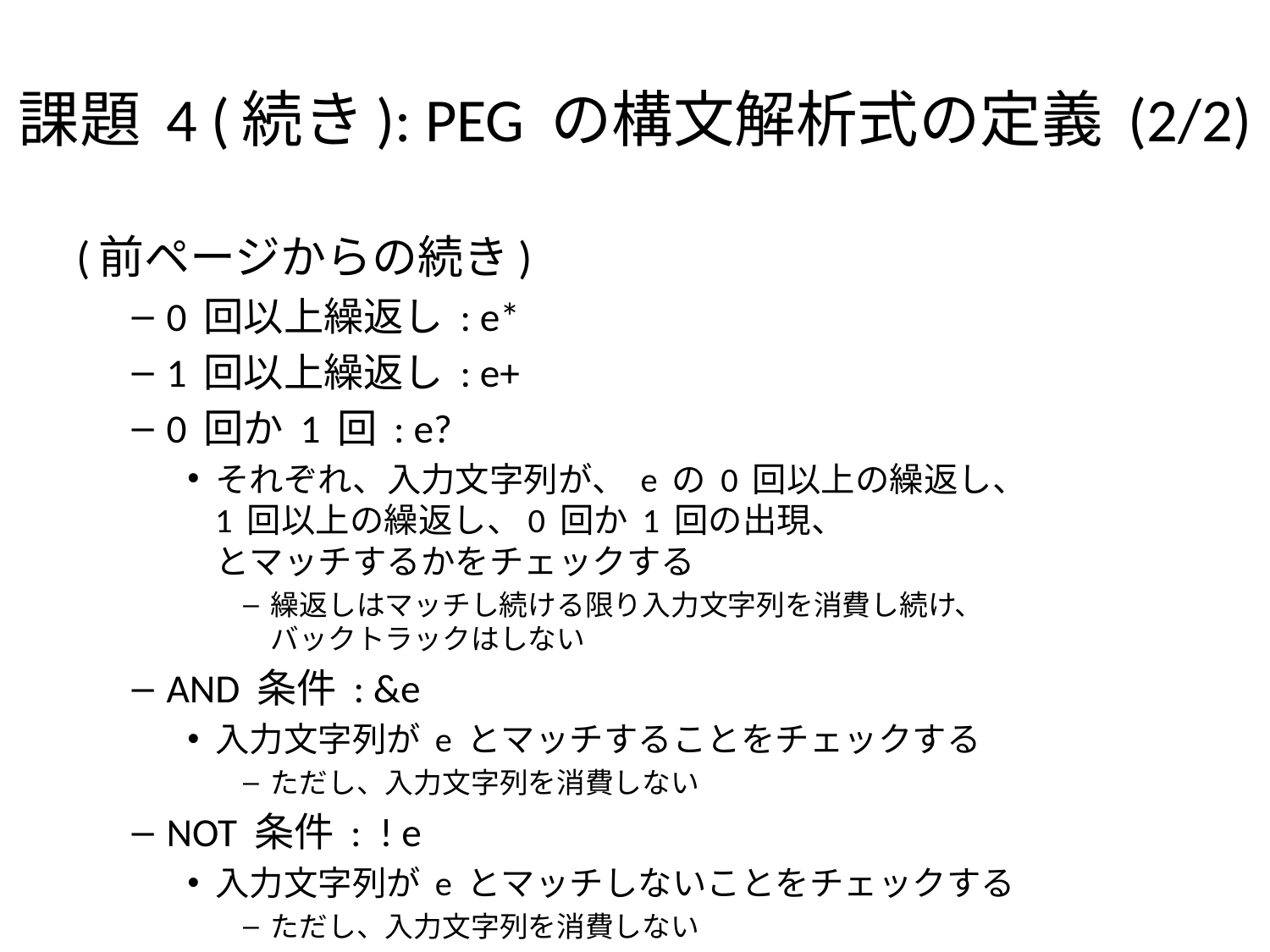

# 課題 4 (続き): PEG の構文解析式の定義 (2/2)
(前ページからの続き)
0 回以上繰返し : e*
1 回以上繰返し : e+
0 回か 1 回 : e?
それぞれ、入力文字列が、 e の 0 回以上の繰返し、
1 回以上の繰返し、0 回か 1 回の出現、
とマッチするかをチェックする
繰返しはマッチし続ける限り入力文字列を消費し続け、
バックトラックはしない
AND 条件 : &e
入力文字列が e とマッチすることをチェックする
ただし、入力文字列を消費しない
NOT 条件 :  ! e
入力文字列が e とマッチしないことをチェックする
ただし、入力文字列を消費しない